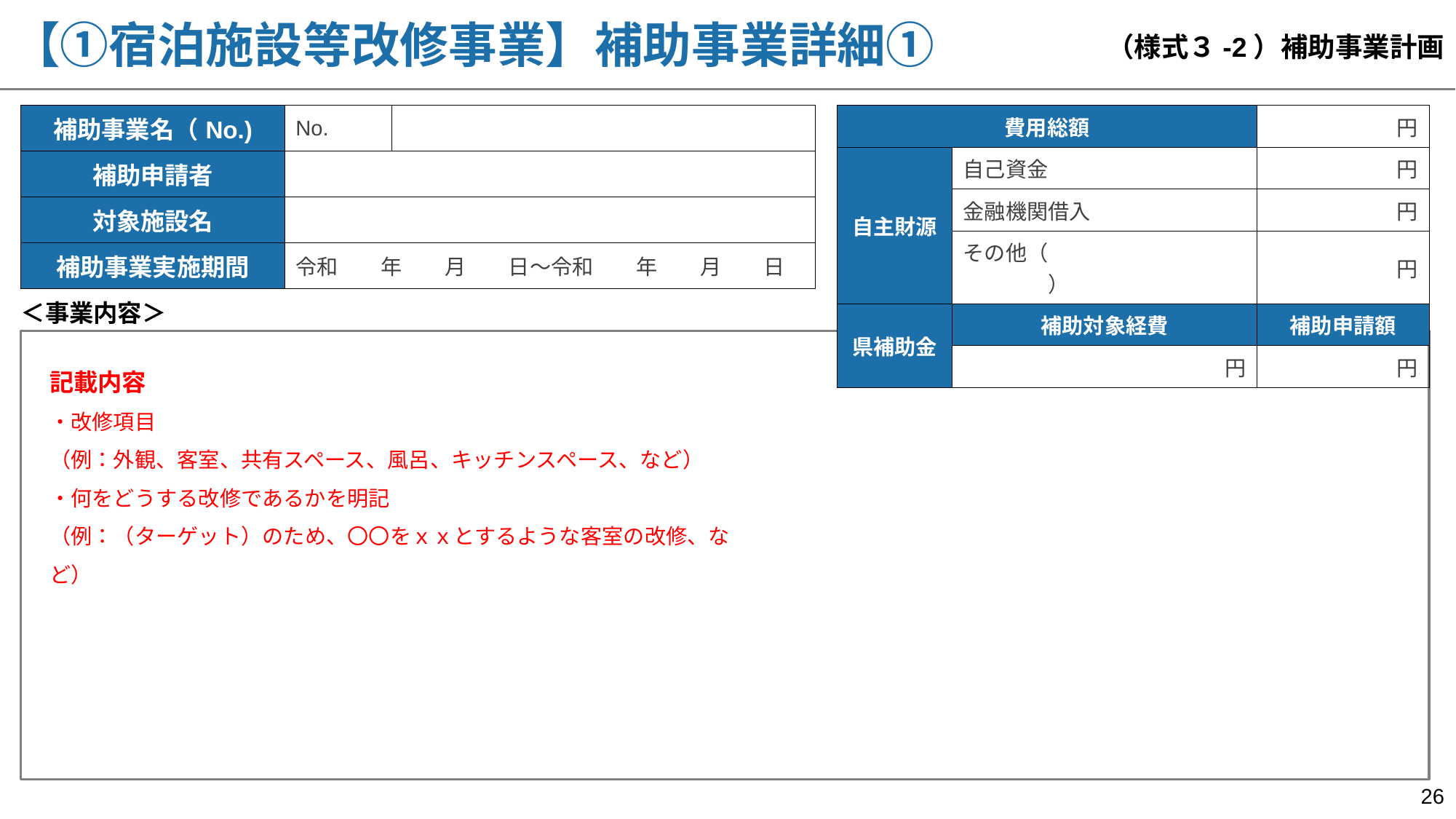

【①宿泊施設等改修事業】補助事業詳細①
（様式３-2）補助事業計画
| 補助事業名（No.) | No. |  |
| --- | --- | --- |
| 補助申請者 |  |  |
| 対象施設名 |  |  |
| 補助事業実施期間 | 令和　　年　　月　　日～令和　　年　　月　　日 |  |
| 費用総額 |  | 円 |
| --- | --- | --- |
| 自主財源 | 自己資金 | 円 |
|  | 金融機関借入 | 円 |
|  | その他（　　　　　　　　　　　　　） | 円 |
| 県補助金 | 補助対象経費 | 補助申請額 |
|  | 円 | 円 |
＜事業内容＞

記載内容
・改修項目
（例：外観、客室、共有スペース、風呂、キッチンスペース、など）
・何をどうする改修であるかを明記
（例：（ターゲット）のため、〇〇をｘｘとするような客室の改修、など）
26